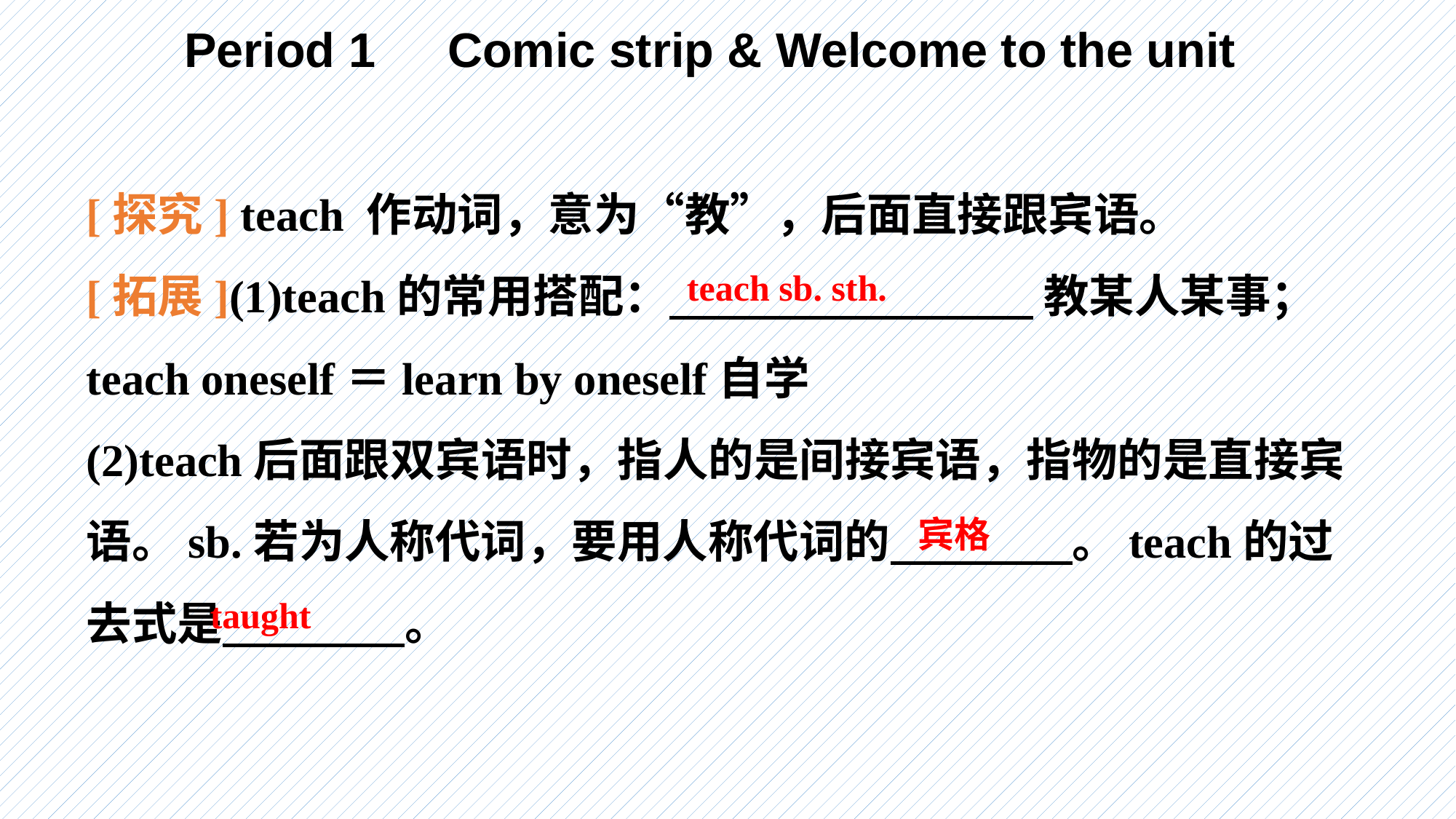

Period 1　Comic strip & Welcome to the unit
[探究] teach 作动词，意为“教”，后面直接跟宾语。
[拓展](1)teach的常用搭配：　　　　　　　　 教某人某事；teach oneself＝learn by oneself自学
(2)teach后面跟双宾语时，指人的是间接宾语，指物的是直接宾语。sb.若为人称代词，要用人称代词的　　　　。teach的过去式是　　　　。

teach sb. sth.
宾格
taught